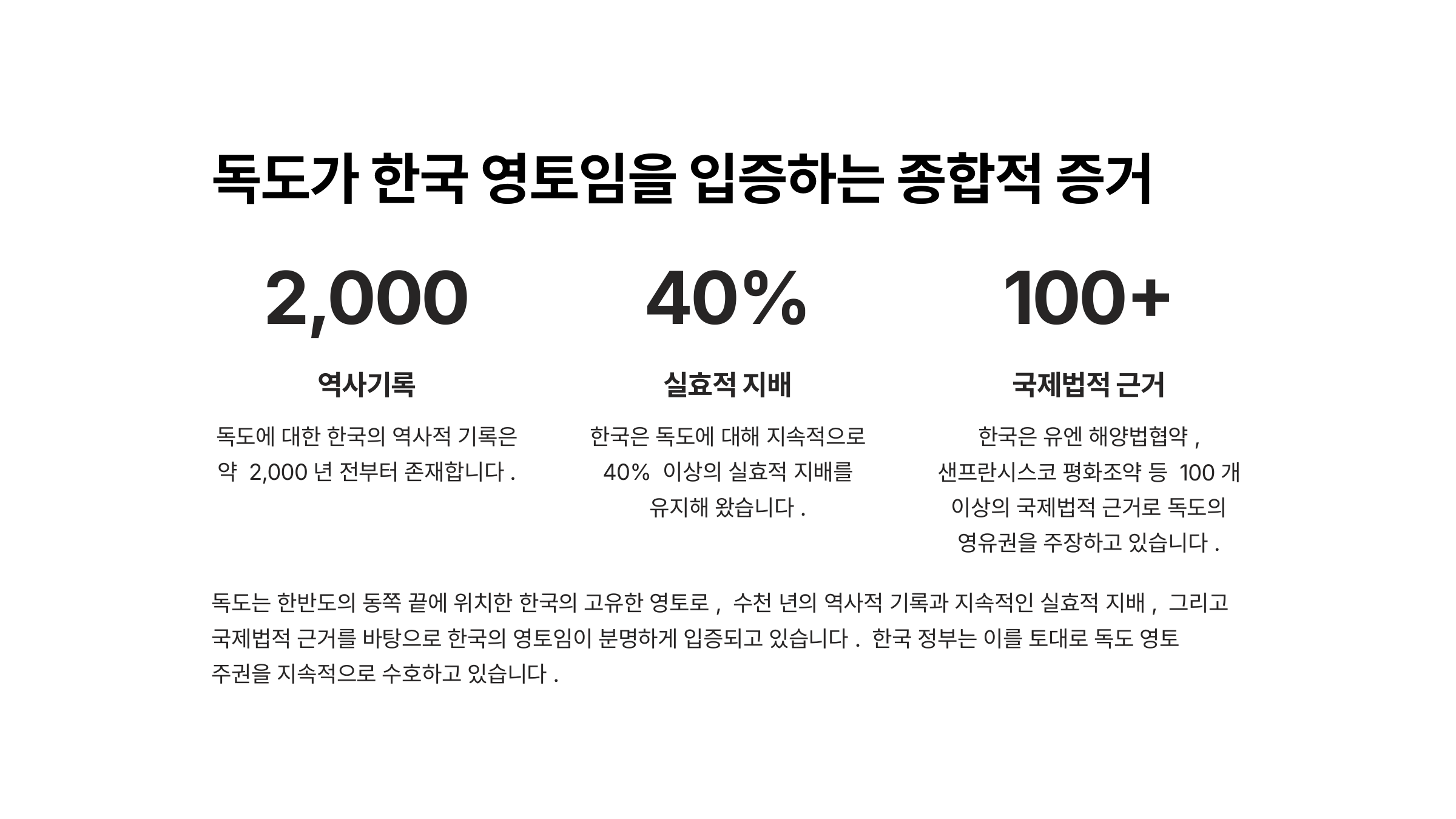

독도가 한국 영토임을 입증하는 종합적 증거
2,000
40%
100+
역사기록
실효적 지배
국제법적 근거
독도에 대한 한국의 역사적 기록은 약 2,000년 전부터 존재합니다.
한국은 독도에 대해 지속적으로 40% 이상의 실효적 지배를 유지해 왔습니다.
한국은 유엔 해양법협약, 샌프란시스코 평화조약 등 100개 이상의 국제법적 근거로 독도의 영유권을 주장하고 있습니다.
독도는 한반도의 동쪽 끝에 위치한 한국의 고유한 영토로, 수천 년의 역사적 기록과 지속적인 실효적 지배, 그리고 국제법적 근거를 바탕으로 한국의 영토임이 분명하게 입증되고 있습니다. 한국 정부는 이를 토대로 독도 영토 주권을 지속적으로 수호하고 있습니다.